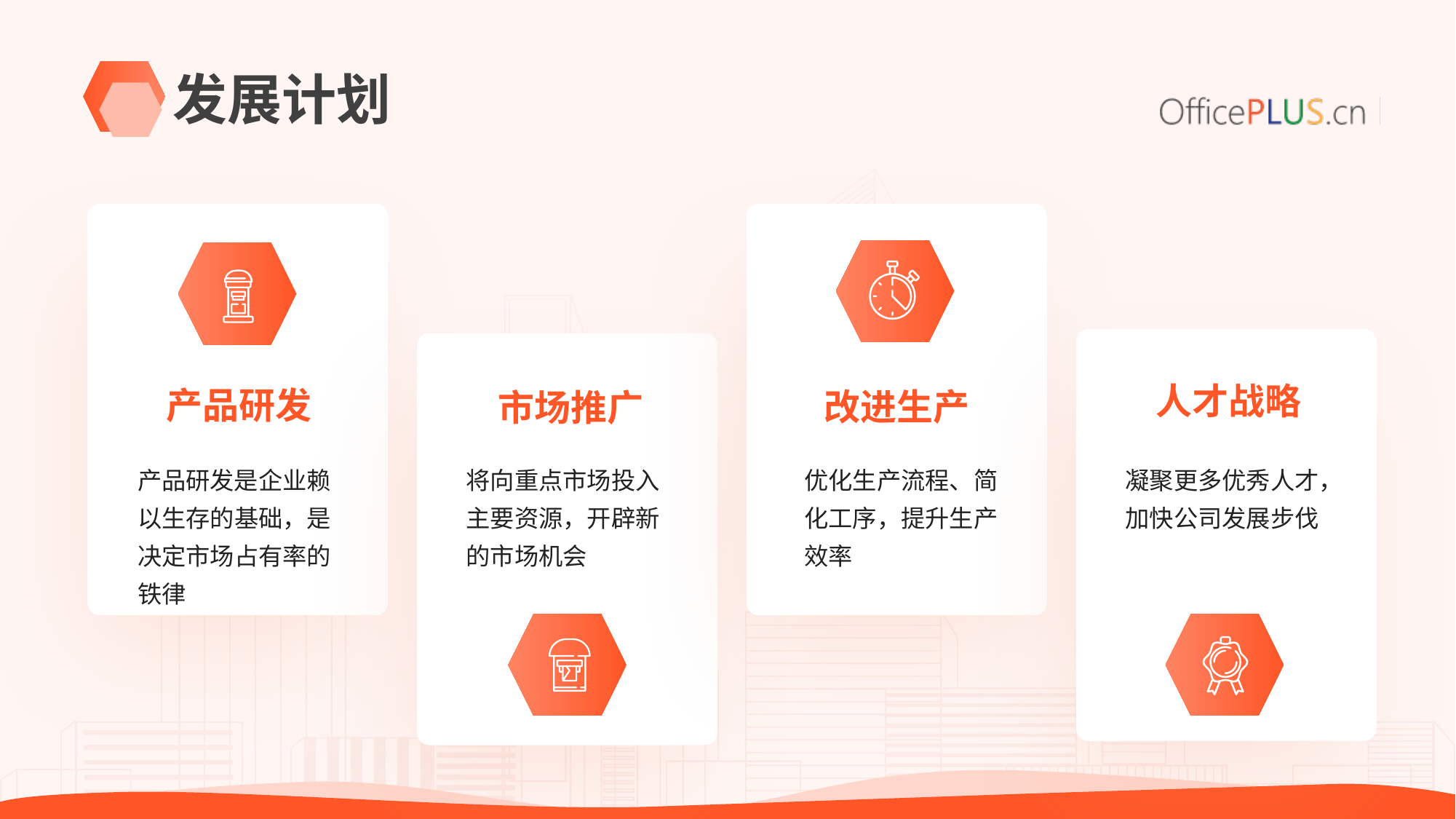

# 发展计划

产品研发
产品研发是企业赖以生存的基础，是决定市场占有率的铁律

改进生产
优化生产流程、简化工序，提升生产效率

人才战略
凝聚更多优秀人才，加快公司发展步伐

市场推广
将向重点市场投入主要资源，开辟新的市场机会